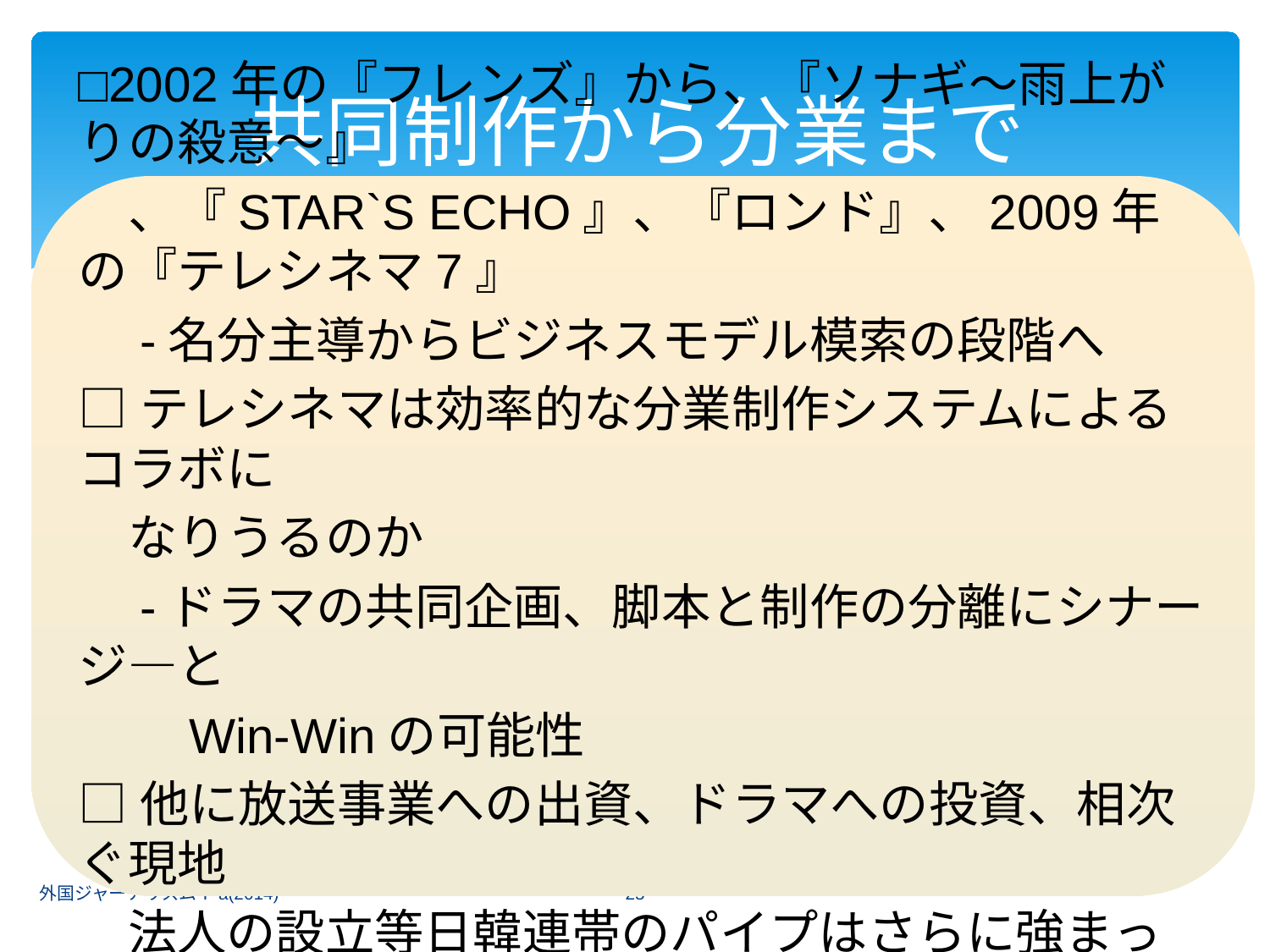

# 共同制作から分業まで
□2002年の『フレンズ』から、『ソナギ～雨上がりの殺意～』
　、『STAR`S ECHO』、『ロンド』、2009年の『テレシネマ7』
　-名分主導からビジネスモデル模索の段階へ
□テレシネマは効率的な分業制作システムによるコラボに
　なりうるのか
　-ドラマの共同企画、脚本と制作の分離にシナージ―と
　　Win-Winの可能性
□他に放送事業への出資、ドラマへの投資、相次ぐ現地
　法人の設立等日韓連帯のパイプはさらに強まっている
25
外国ジャーナリズムⅠa(2014)